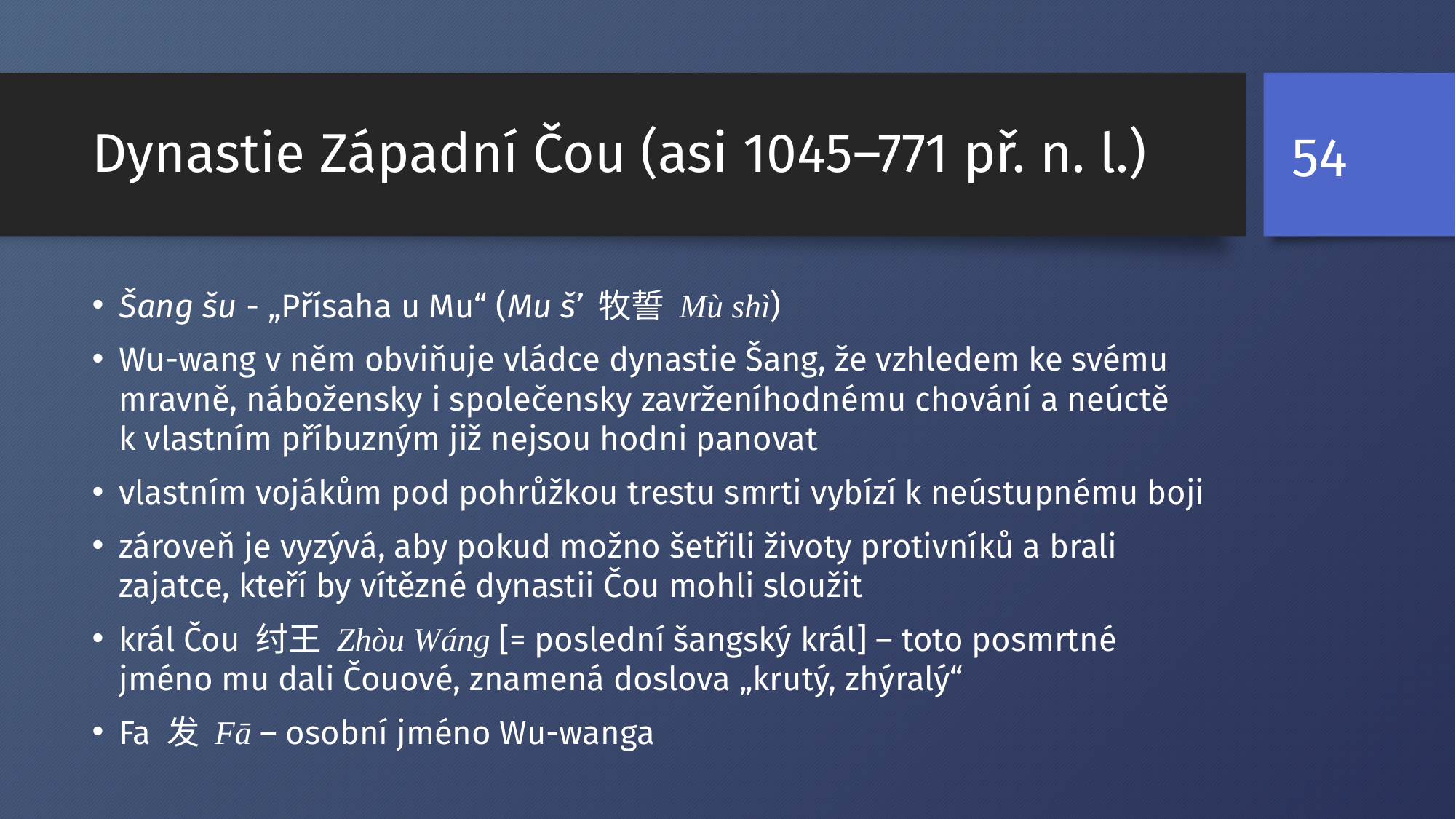

54
# Dynastie Západní Čou (asi 1045–771 př. n. l.)
Šang šu - „Přísaha u Mu“ (Mu š’ 牧誓 Mù shì)
Wu-wang v něm obviňuje vládce dynastie Šang, že vzhledem ke svému mravně, nábožensky i společensky zavrženíhodnému chování a neúctě k vlastním příbuzným již nejsou hodni panovat
vlastním vojákům pod pohrůžkou trestu smrti vybízí k neústupnému boji
zároveň je vyzývá, aby pokud možno šetřili životy protivníků a brali zajatce, kteří by vítězné dynastii Čou mohli sloužit
král Čou 纣王 Zhòu Wáng [= poslední šangský král] – toto posmrtné jméno mu dali Čouové, znamená doslova „krutý, zhýralý“
Fa 发 Fā – osobní jméno Wu-wanga